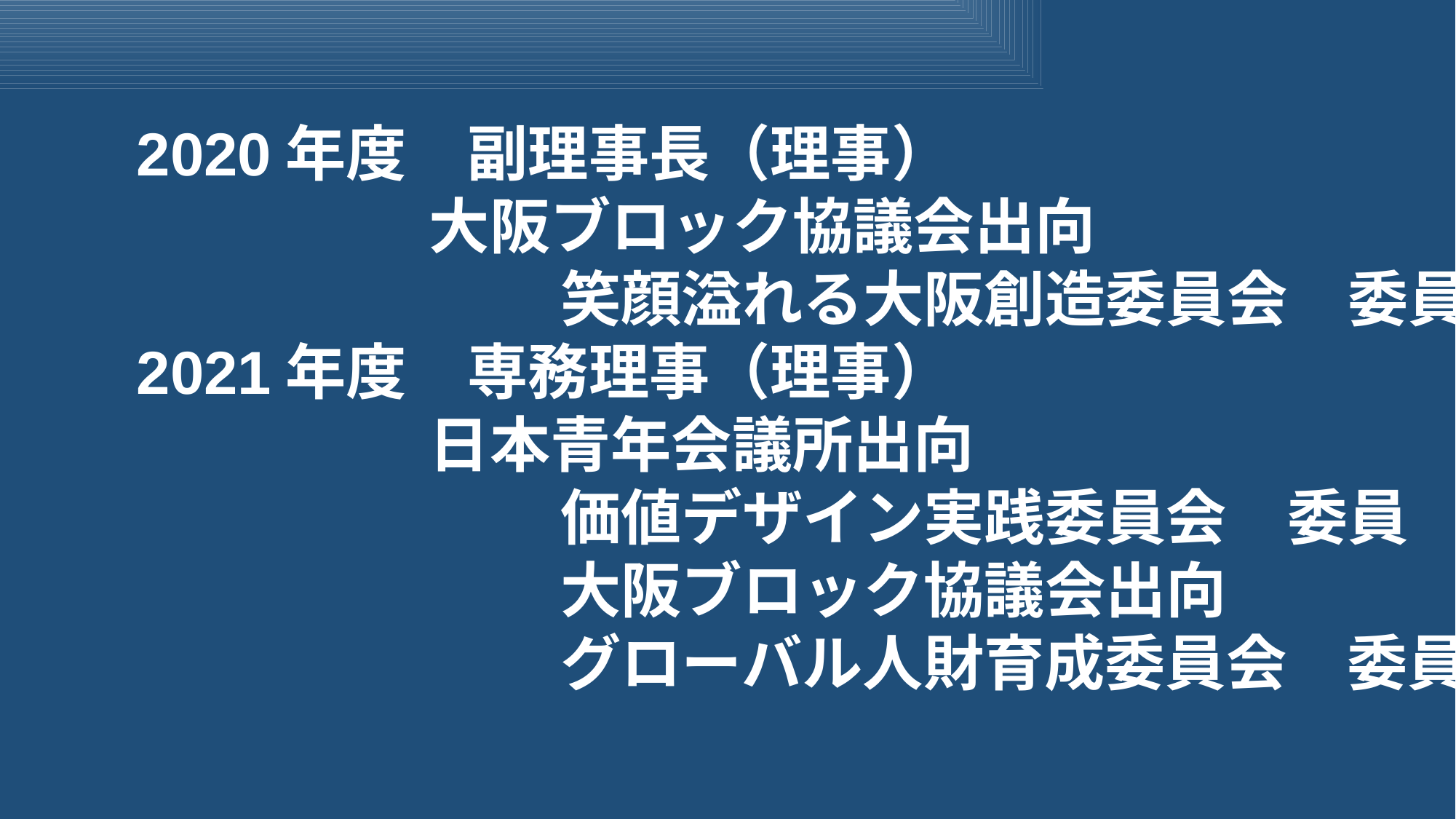

2020年度　副理事長（理事）
		　 大阪ブロック協議会出向
　　　　　　　笑顔溢れる大阪創造委員会　委員
2021年度　専務理事（理事）
		　 日本青年会議所出向
　　　　　　　価値デザイン実践委員会　委員
　　　　　　　大阪ブロック協議会出向
　　　　　　　グローバル人財育成委員会　委員